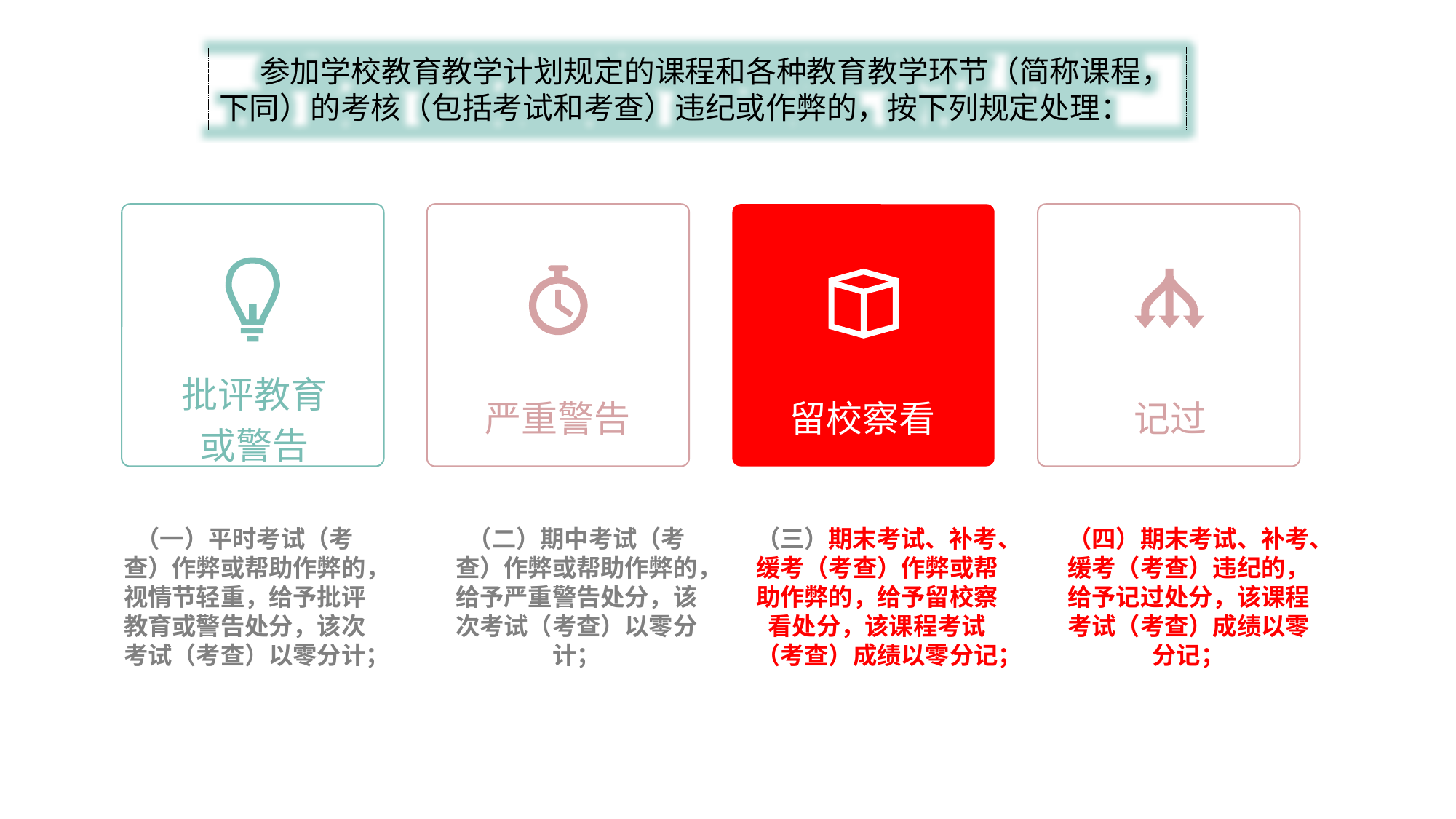

参加学校教育教学计划规定的课程和各种教育教学环节（简称课程，下同）的考核（包括考试和考查）违纪或作弊的，按下列规定处理：

批评教育
或警告
严重警告
留校察看
记过
（一）平时考试（考查）作弊或帮助作弊的，视情节轻重，给予批评教育或警告处分，该次考试（考查）以零分计；
（二）期中考试（考查）作弊或帮助作弊的，给予严重警告处分，该次考试（考查）以零分计；
（三）期末考试、补考、缓考（考查）作弊或帮助作弊的，给予留校察看处分，该课程考试（考查）成绩以零分记；
（四）期末考试、补考、缓考（考查）违纪的，给予记过处分，该课程考试（考查）成绩以零分记；